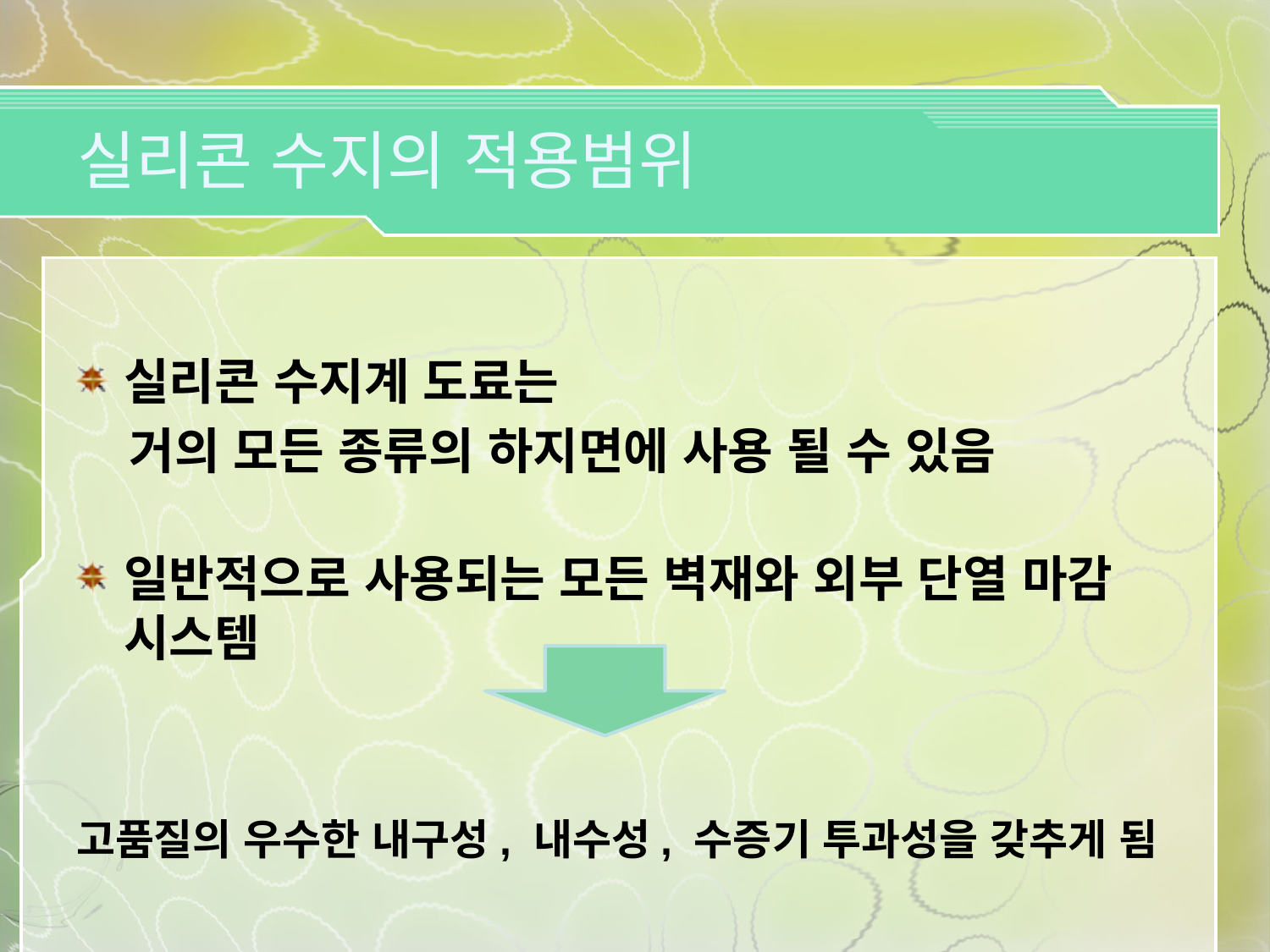

실리콘 수지의 적용범위

실리콘 수지계 도료는
   거의 모든 종류의 하지면에 사용 될 수 있음

일반적으로 사용되는 모든 벽재와 외부 단열 마감 시스템

고품질의 우수한 내구성, 내수성, 수증기 투과성을 갖추게 됨